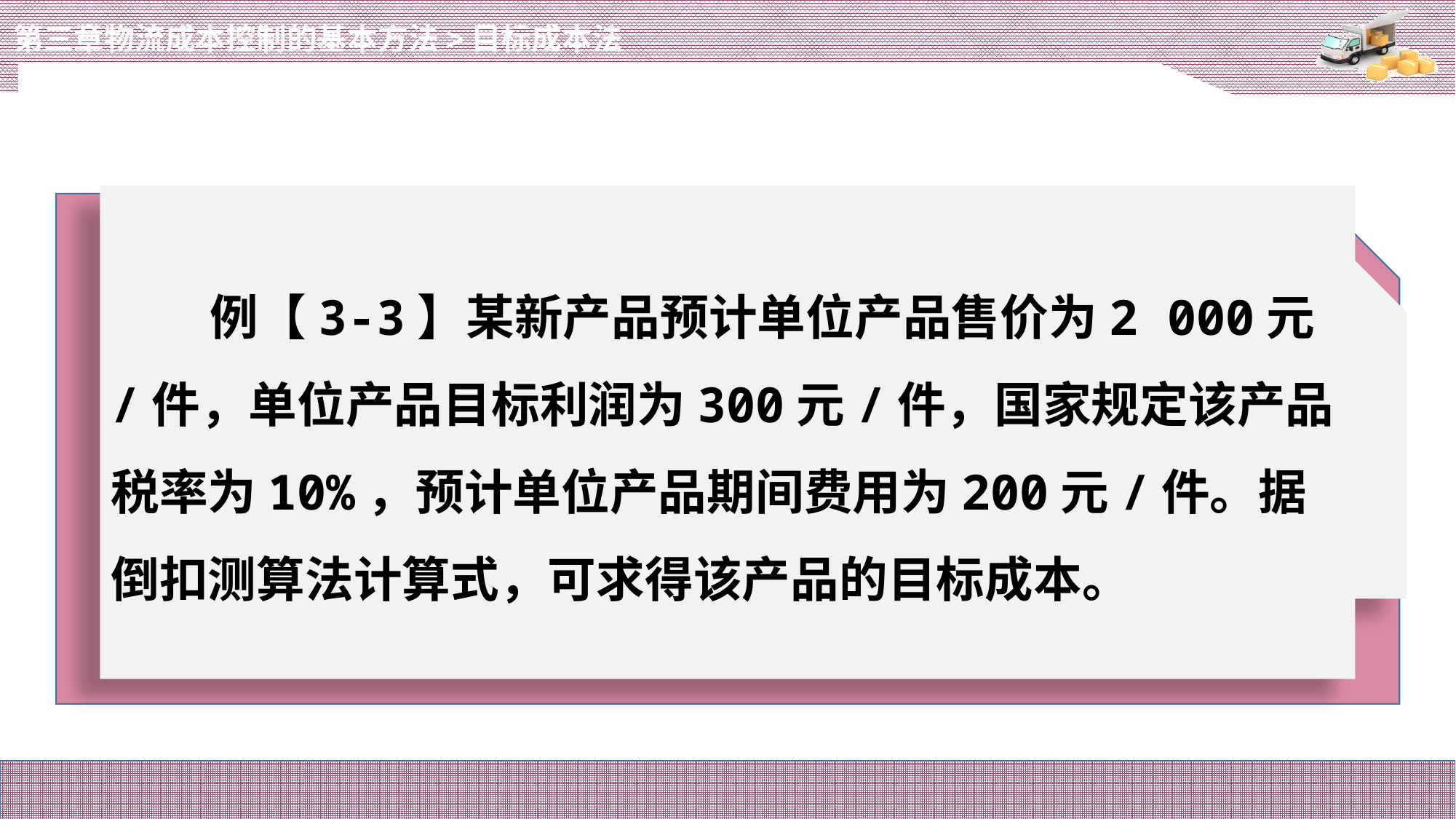

第三章物流成本控制的基本方法>目标成本法
# 例【3-3】某新产品预计单位产品售价为2 000元/件，单位产品目标利润为300元/件，国家规定该产品税率为10%，预计单位产品期间费用为200元/件。据倒扣测算法计算式，可求得该产品的目标成本。